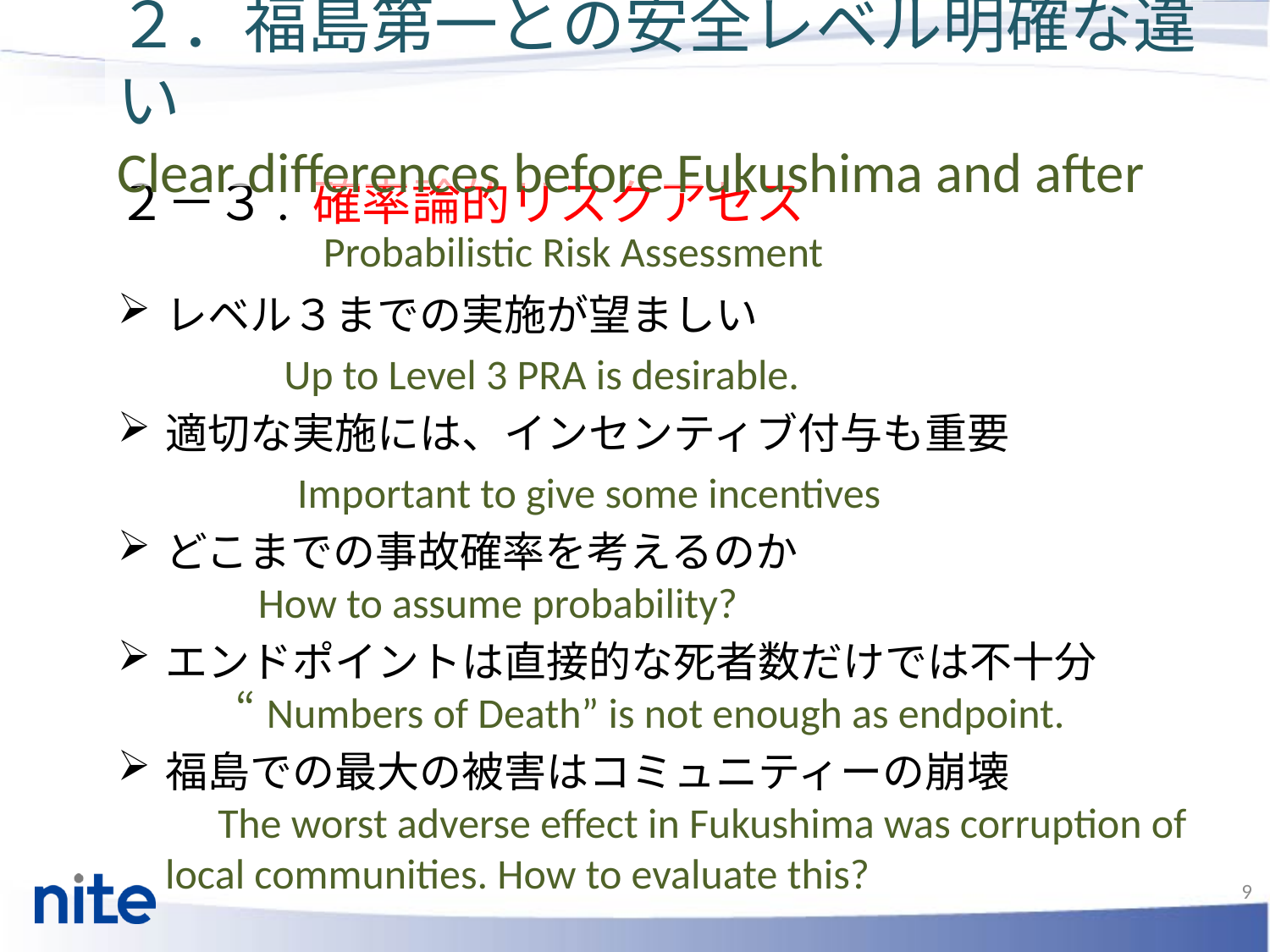

２．福島第一との安全レベル明確な違い
Clear differences before Fukushima and after
２－３. 確率論的リスクアセス
　　　Probabilistic Risk Assessment
レベル３までの実施が望ましい
　　　　　Up to Level 3 PRA is desirable.
適切な実施には、インセンティブ付与も重要
　　　　Important to give some incentives
どこまでの事故確率を考えるのか
   　　How to assume probability?
エンドポイントは直接的な死者数だけでは不十分
   　“Numbers of Death” is not enough as endpoint.
福島での最大の被害はコミュニティーの崩壊
　The worst adverse effect in Fukushima was corruption of local communities. How to evaluate this?
9